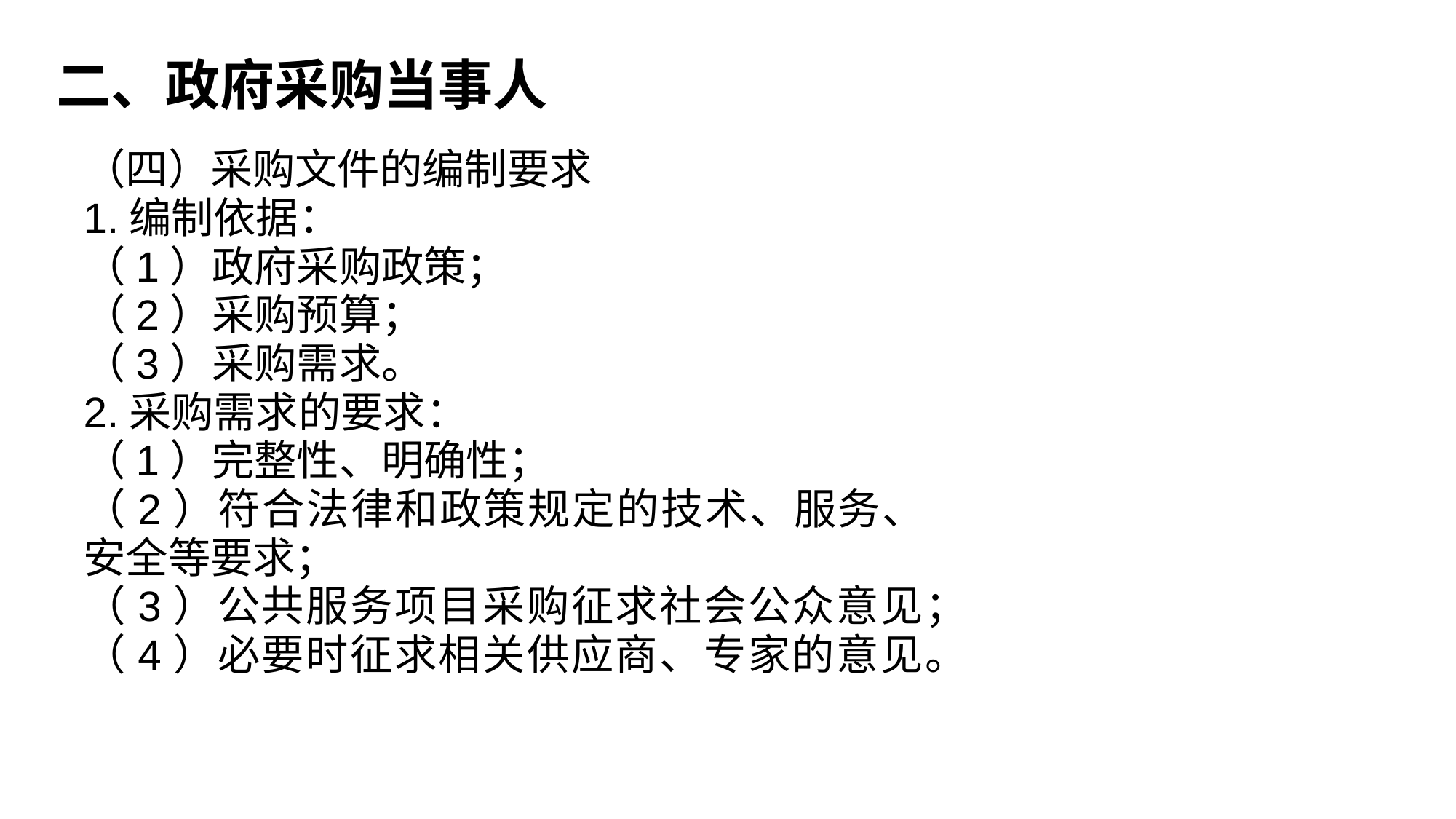

二、政府采购当事人
（四）采购文件的编制要求
1.编制依据：
（1）政府采购政策；
（2）采购预算；
（3）采购需求。
2.采购需求的要求：
（1）完整性、明确性；
（2）符合法律和政策规定的技术、服务、安全等要求；
（3）公共服务项目采购征求社会公众意见；
（4）必要时征求相关供应商、专家的意见。